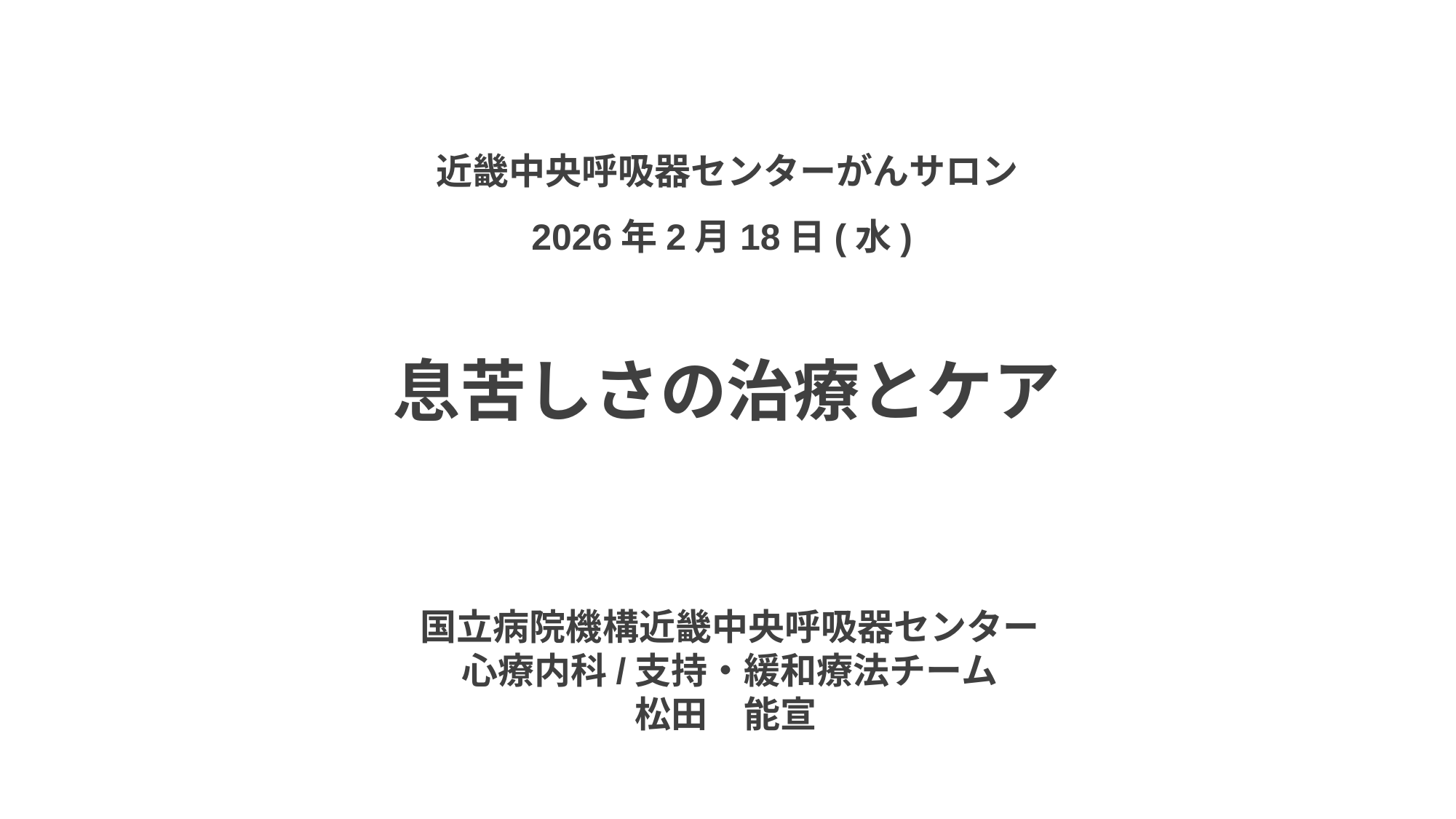

近畿中央呼吸器センターがんサロン
2026年2月18日(水)
息苦しさの治療とケア

国立病院機構近畿中央呼吸器センター
心療内科/支持・緩和療法チーム
松田　能宣